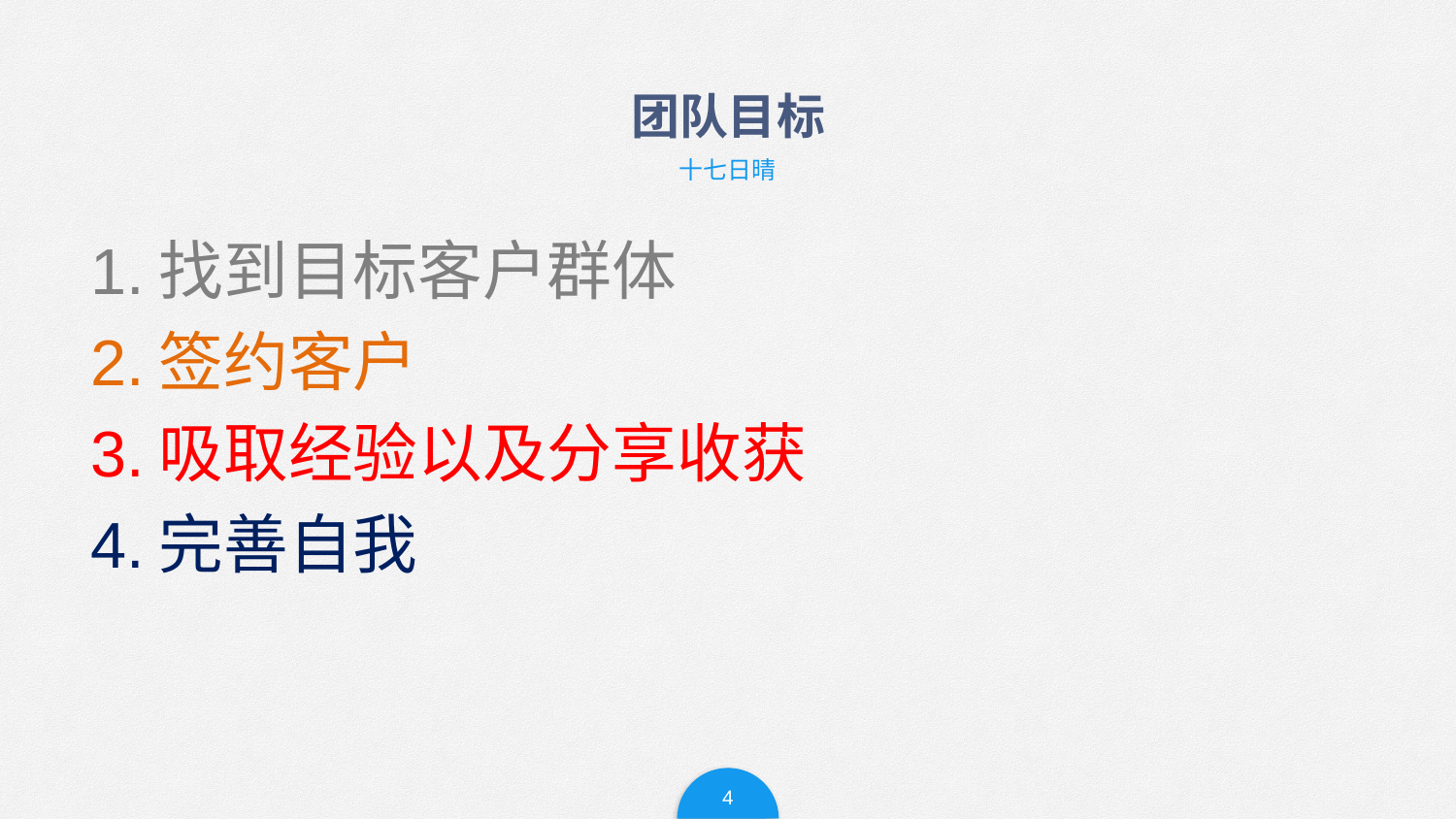

# 团队目标
十七日晴
1.找到目标客户群体

2.签约客户

3.吸取经验以及分享收获

4.完善自我

4